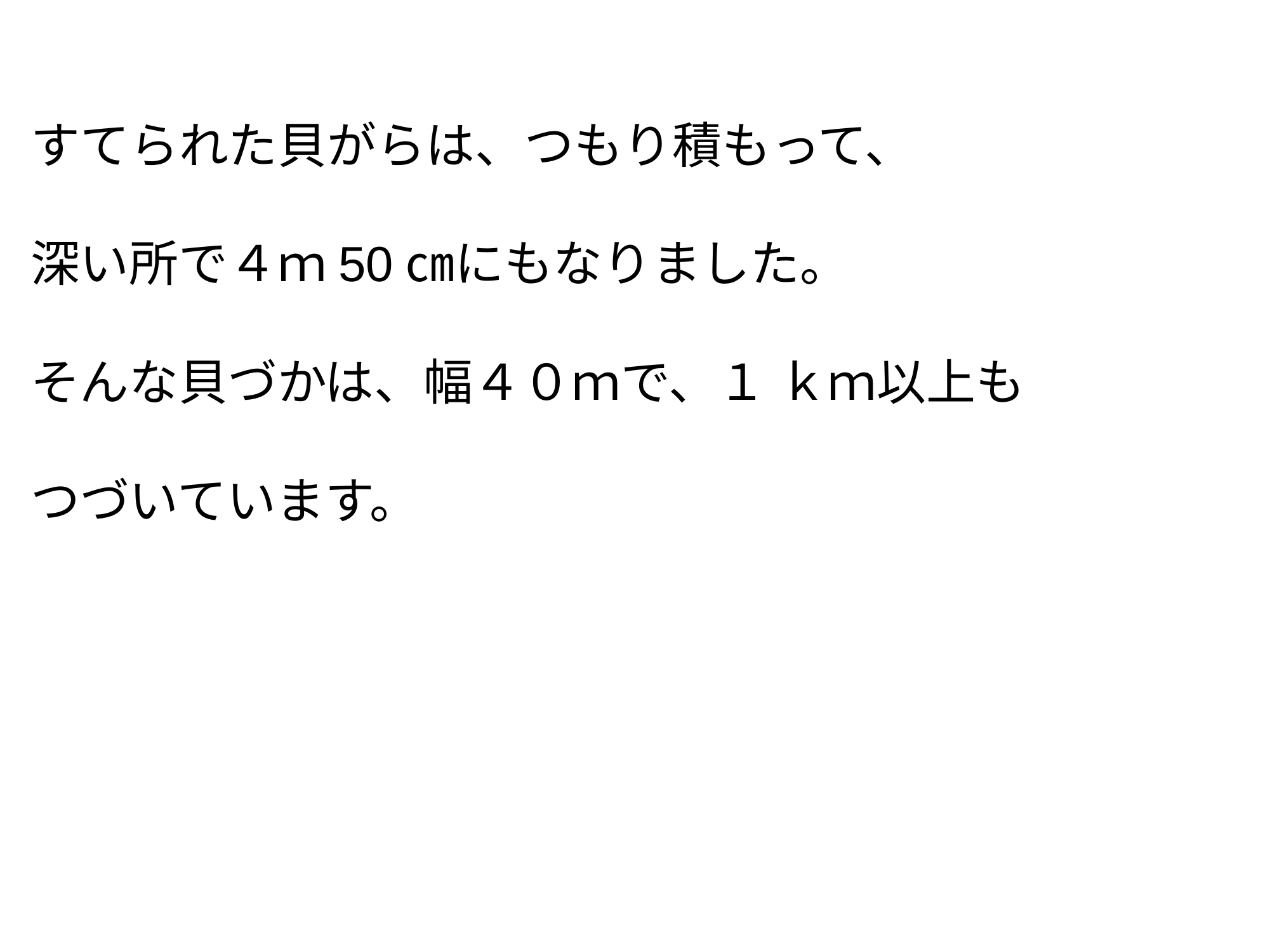

すてられた貝がらは、つもり積もって、

深い所で４ｍ50㎝にもなりました。

そんな貝づかは、幅４０ｍで、１ ｋｍ以上も

つづいています。